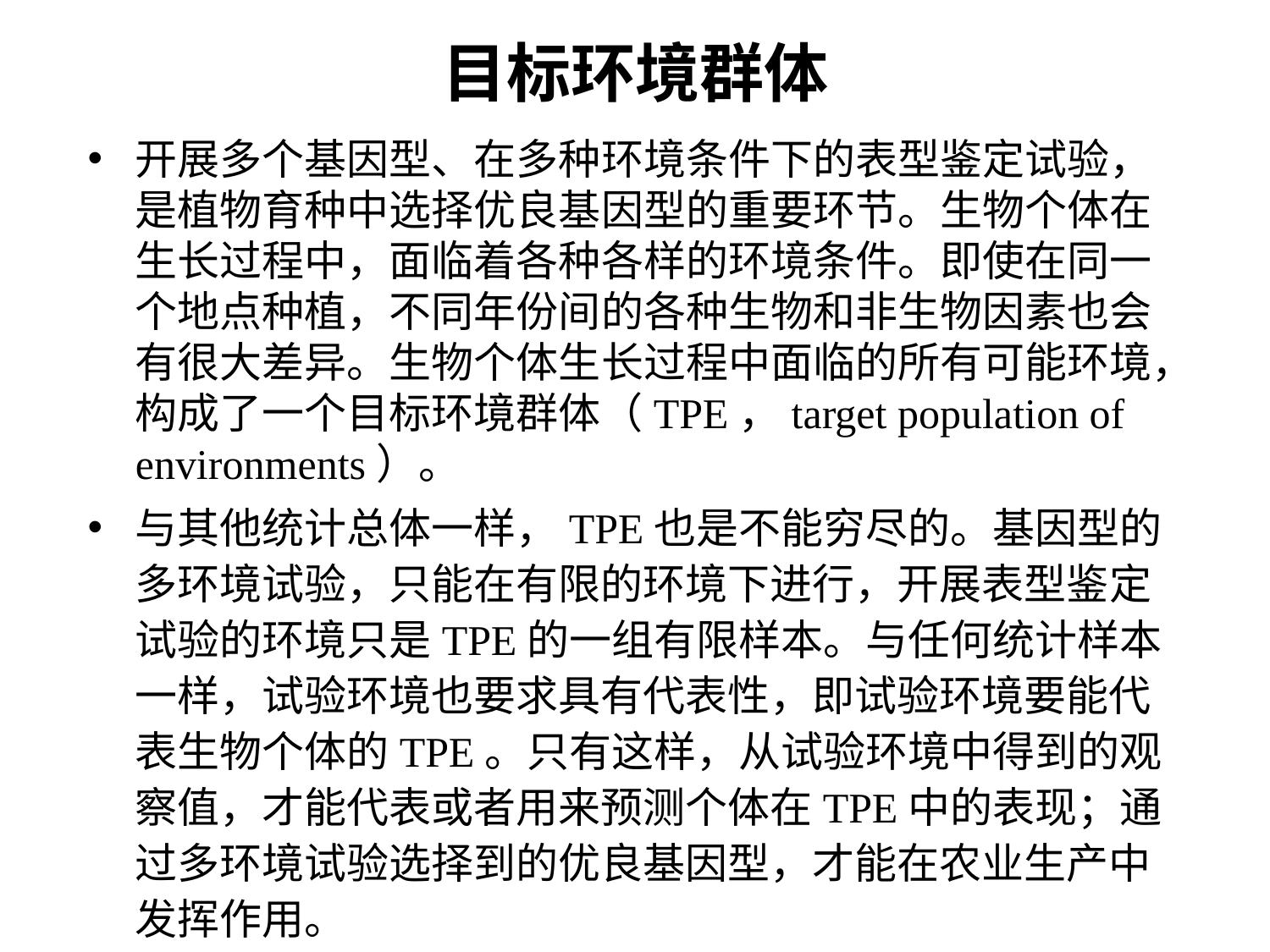

# 目标环境群体
开展多个基因型、在多种环境条件下的表型鉴定试验，是植物育种中选择优良基因型的重要环节。生物个体在生长过程中，面临着各种各样的环境条件。即使在同一个地点种植，不同年份间的各种生物和非生物因素也会有很大差异。生物个体生长过程中面临的所有可能环境，构成了一个目标环境群体（TPE，target population of environments）。
与其他统计总体一样，TPE也是不能穷尽的。基因型的多环境试验，只能在有限的环境下进行，开展表型鉴定试验的环境只是TPE的一组有限样本。与任何统计样本一样，试验环境也要求具有代表性，即试验环境要能代表生物个体的TPE。只有这样，从试验环境中得到的观察值，才能代表或者用来预测个体在TPE中的表现；通过多环境试验选择到的优良基因型，才能在农业生产中发挥作用。